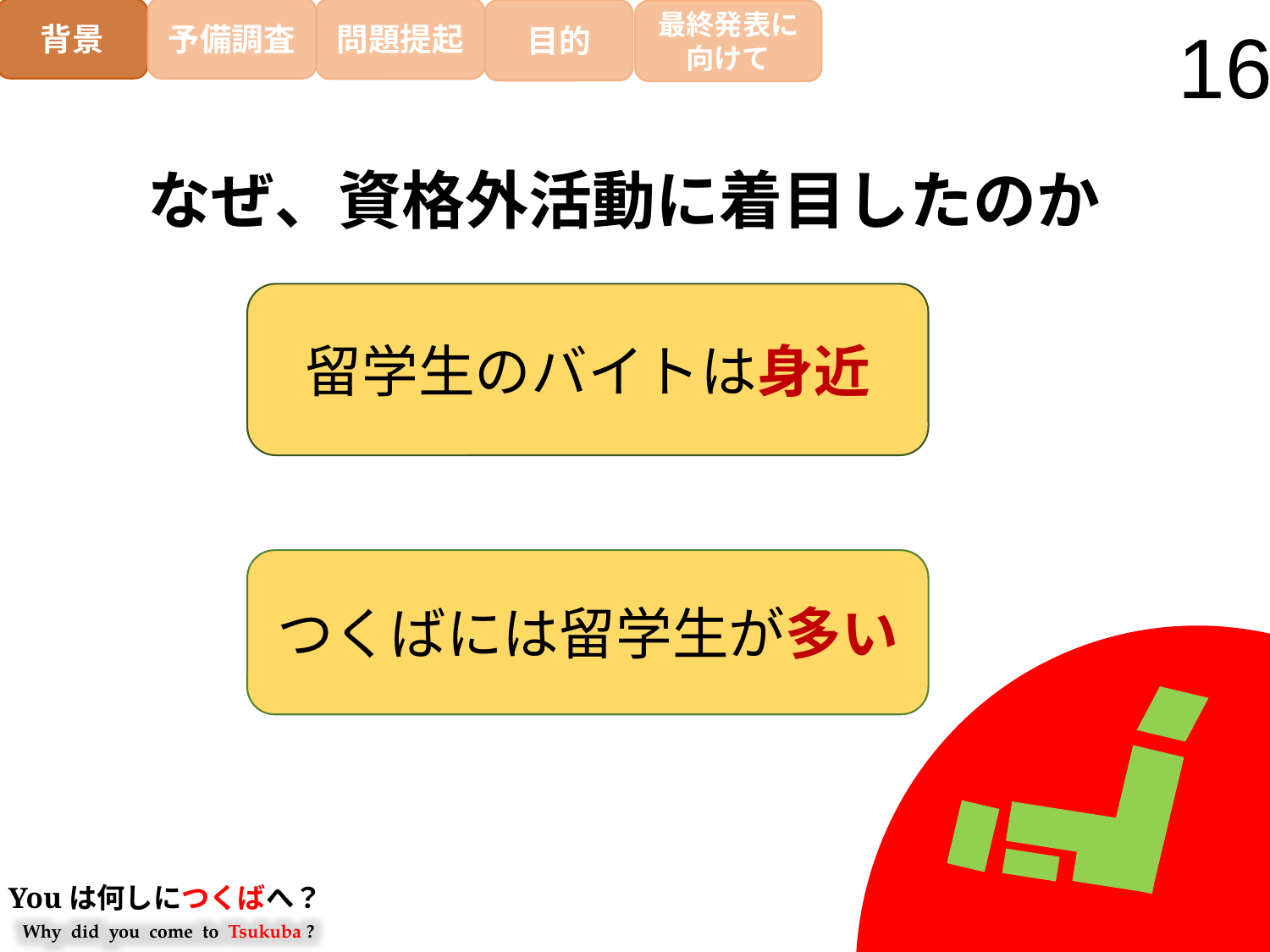

目的
予備調査
問題提起
背景
最終発表に
向けて
16
なぜ、資格外活動に着目したのか
留学生のバイトは身近
つくばには留学生が多い

Youは何しにつくばへ？
Why  did  you  come  to  Tsukuba ?